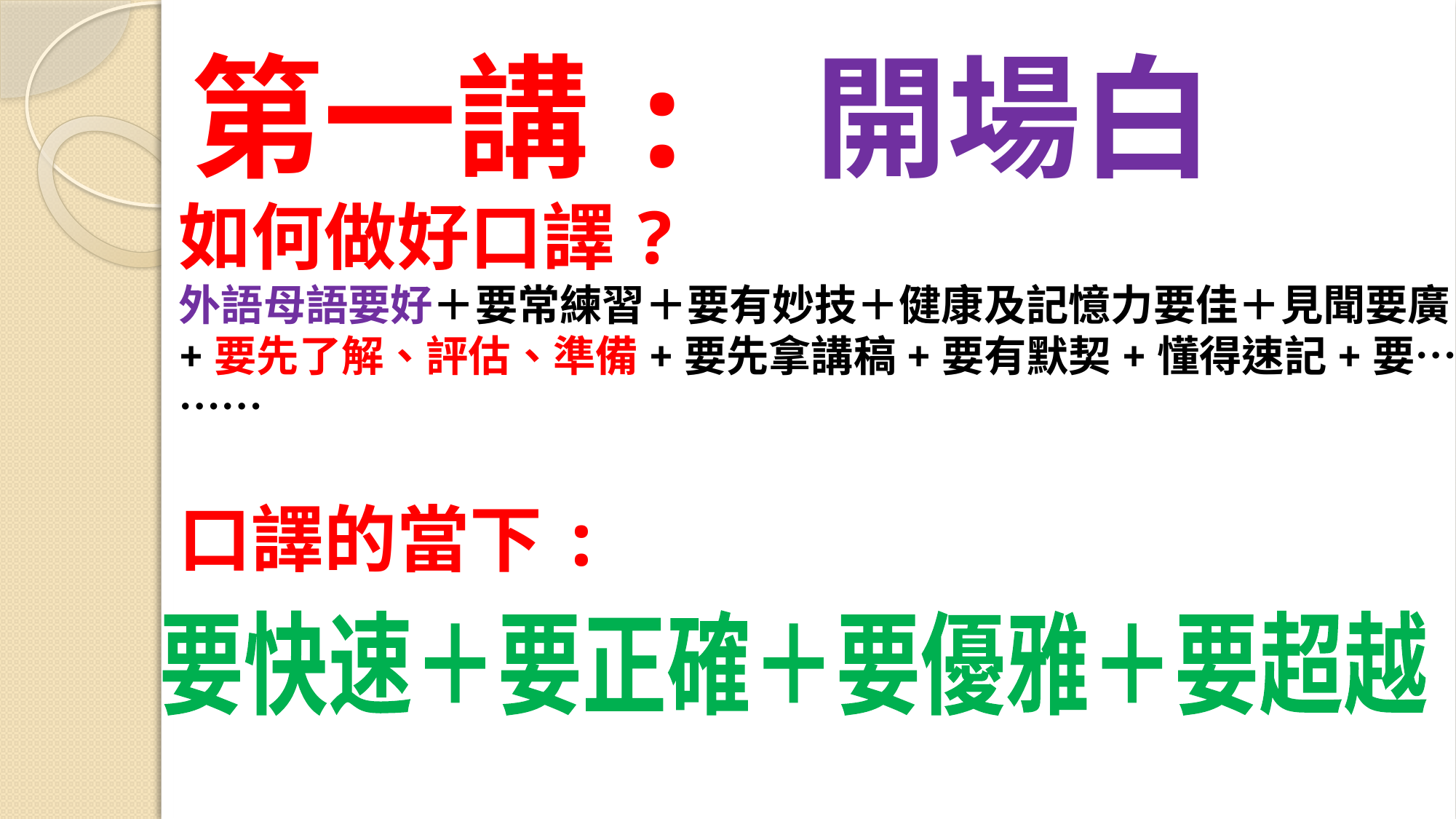

# 第一講: 開場白

如何做好口譯?
外語母語要好＋要常練習＋要有妙技＋健康及記憶力要佳＋見聞要廣
+要先了解、評估、準備+要先拿講稿+要有默契+懂得速記+要………

口譯的當下:

要快速＋要正確＋要優雅＋要超越